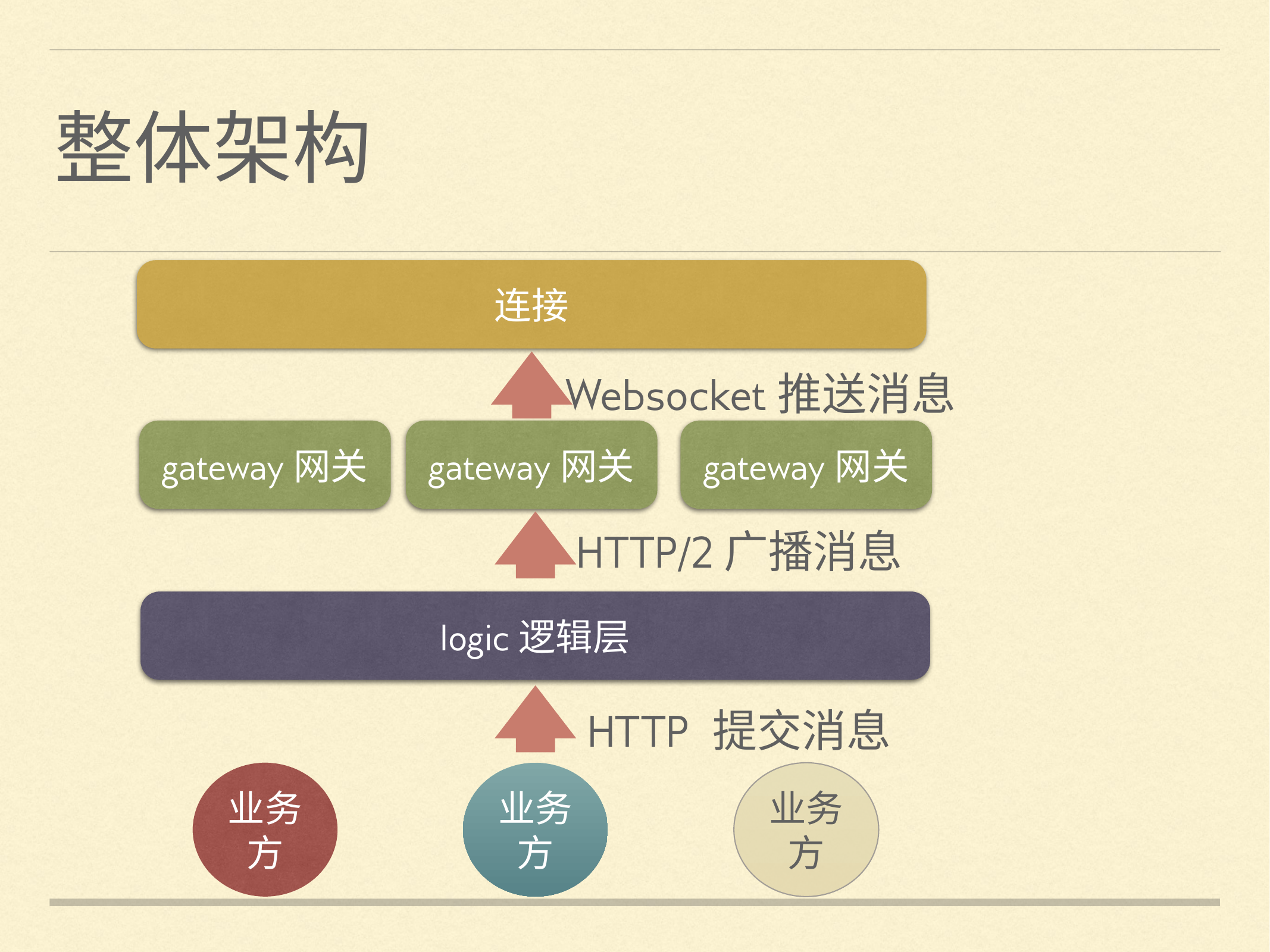

# 整体架构
连接

Websocket推送消息
gateway网关
gateway网关
gateway网关

HTTP/2广播消息
logic逻辑层

HTTP 提交消息
业务方
业务方
业务方